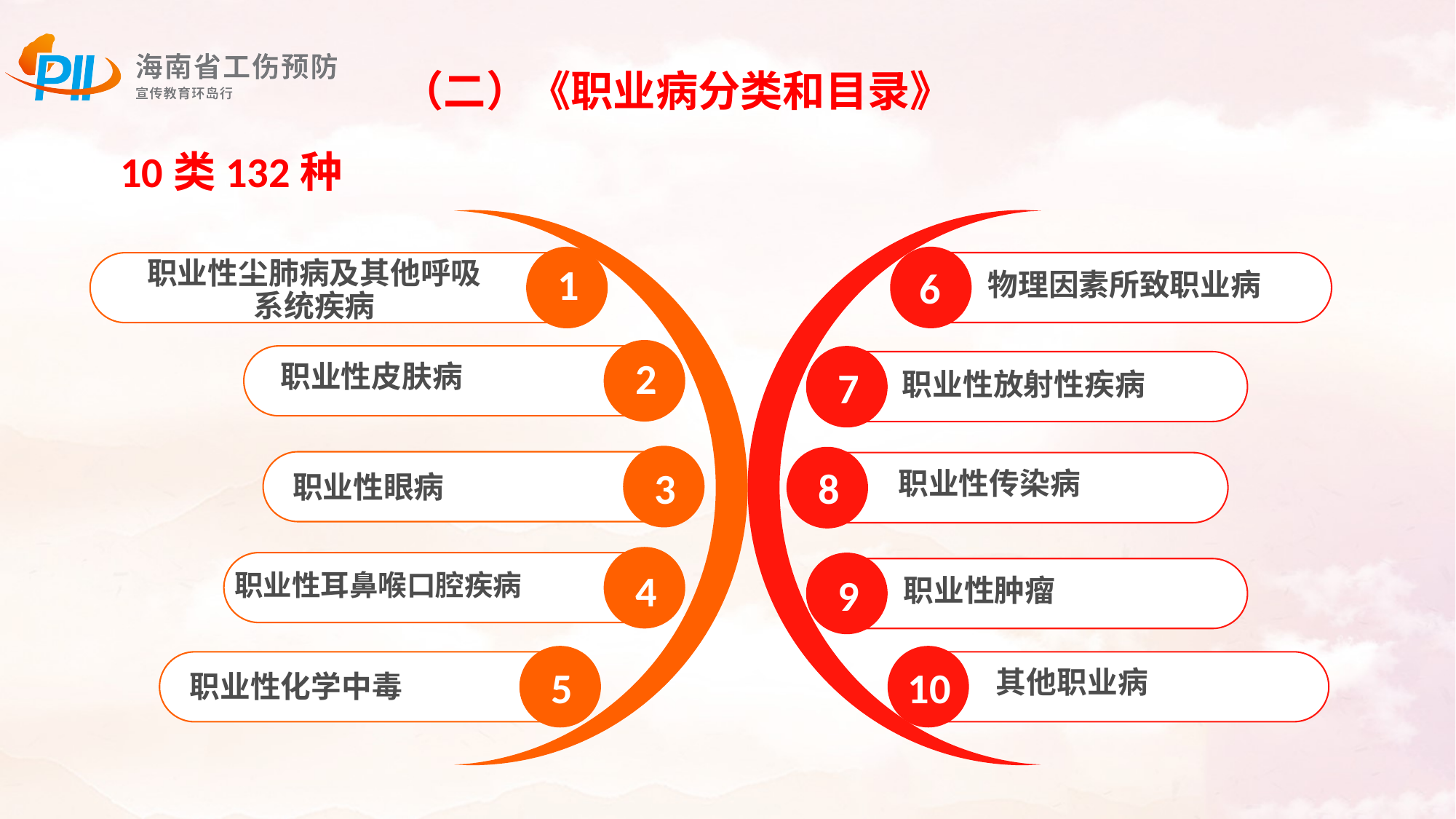

（二）《职业病分类和目录》
10类132种

职业性尘肺病及其他呼吸系统疾病
 1

 6
物理因素所致职业病

 2

 7
职业性皮肤病

职业性放射性疾病

 3
 8
职业性传染病
职业性眼病

 4

 9
职业性耳鼻喉口腔疾病
职业性肿瘤

 5
 10
其他职业病

职业性化学中毒